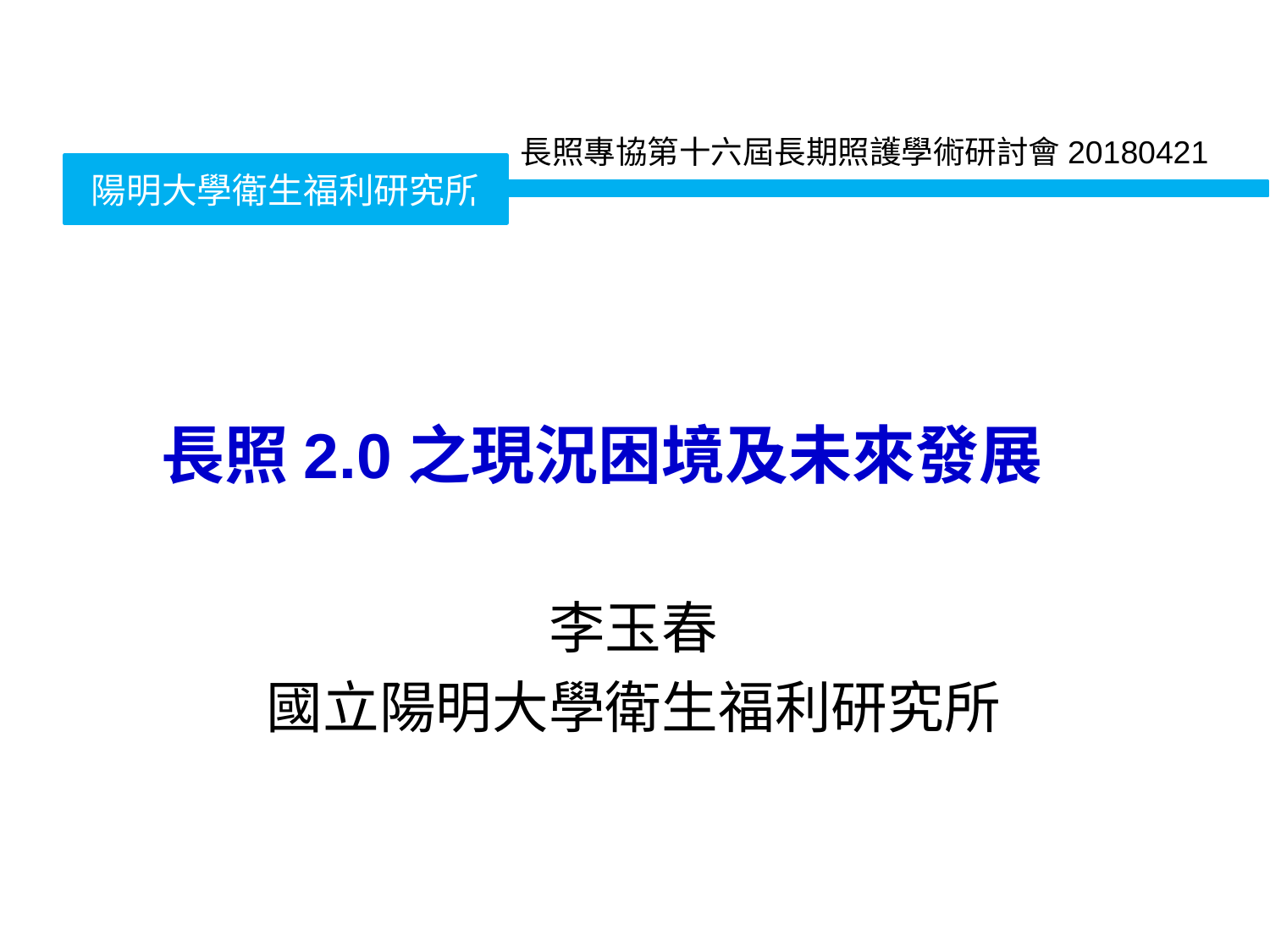

長照專協第十六屆長期照護學術研討會20180421
# 長照2.0之現況困境及未來發展
李玉春
國立陽明大學衛生福利研究所